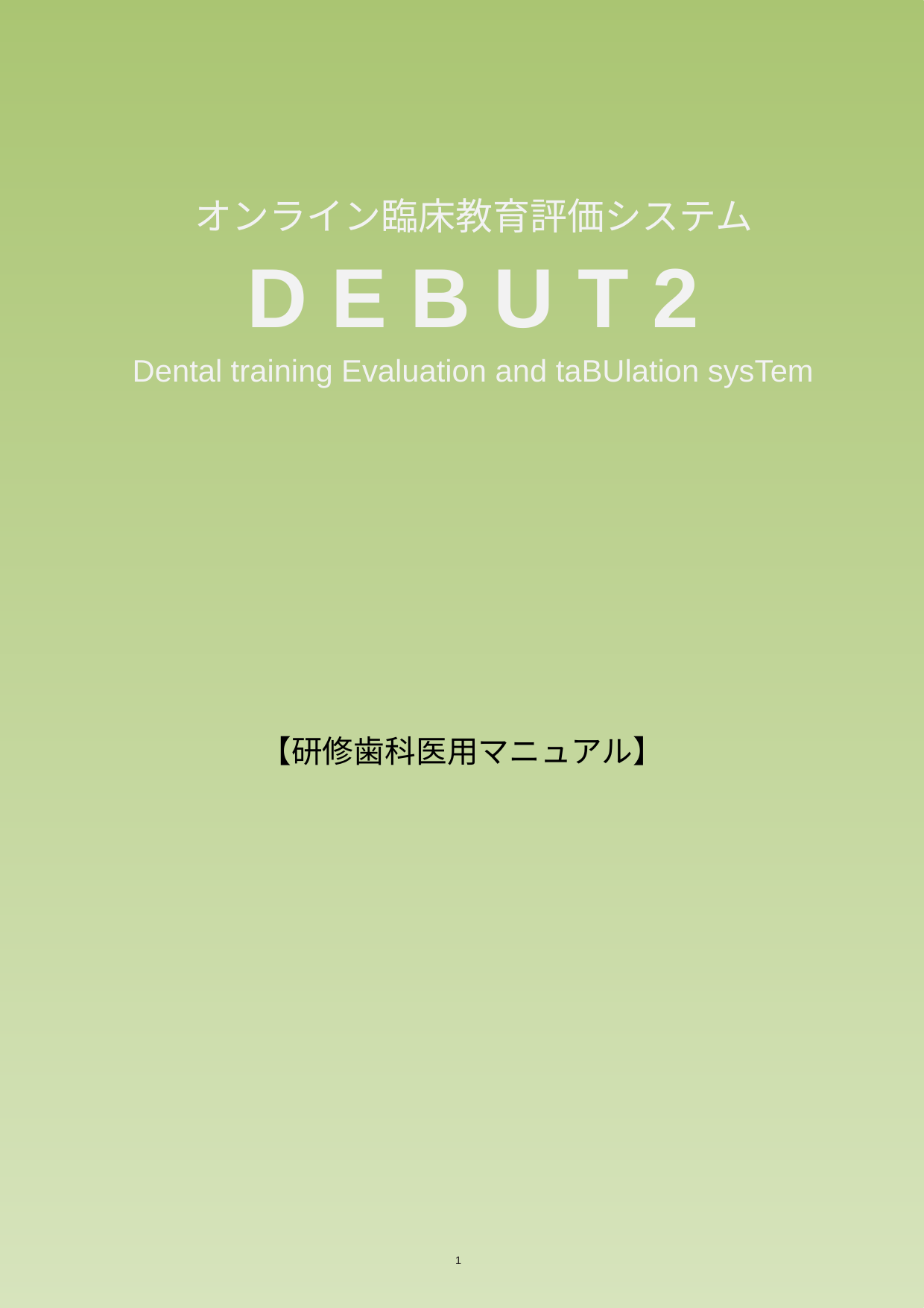

# オンライン臨床教育評価システム
D E B U T 2
Dental training Evaluation and taBUlation sysTem
【研修歯科医用マニュアル】
1